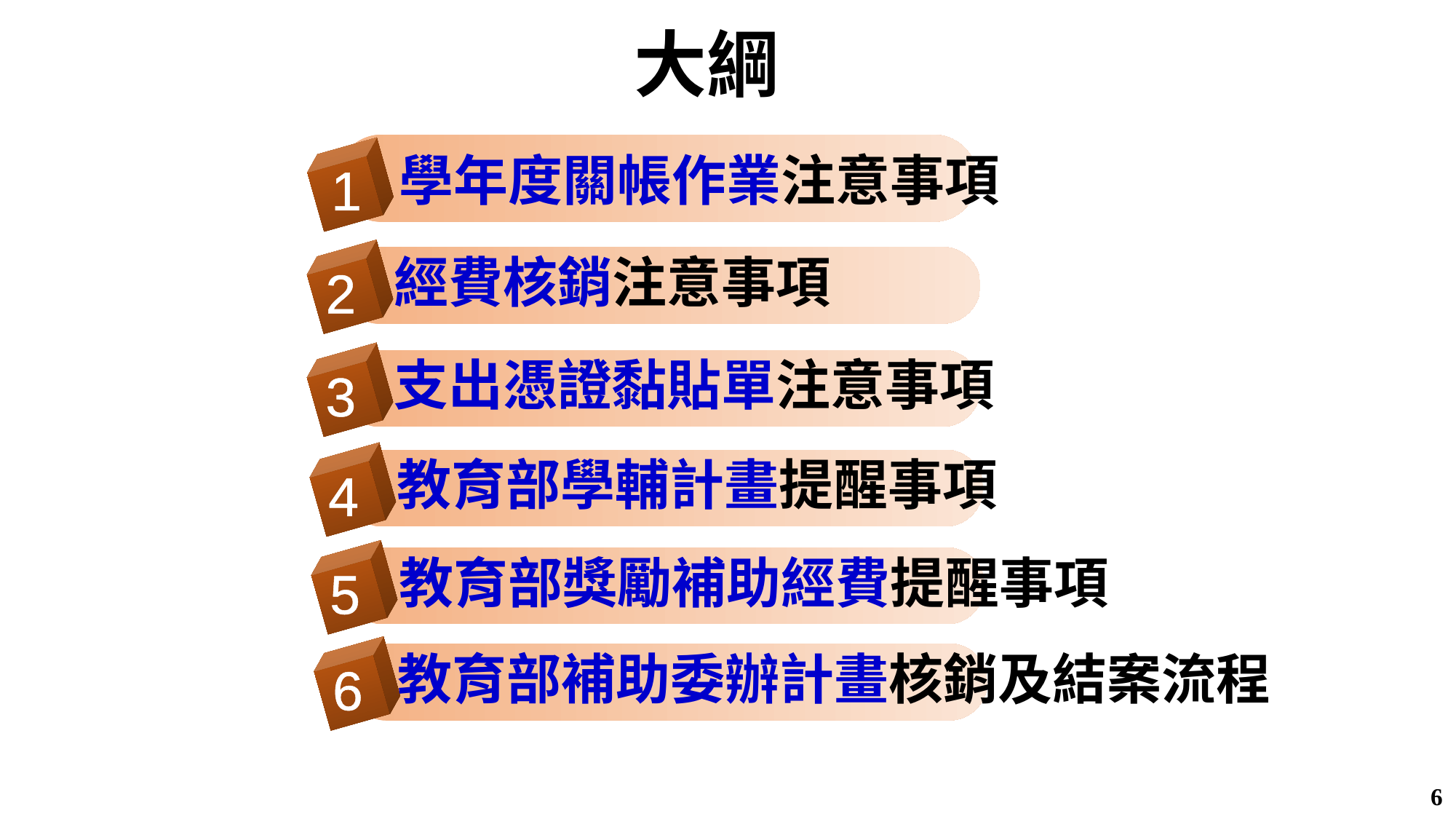

# 大綱

學年度關帳作業注意事項

1
經費核銷注意事項

2
支出憑證黏貼單注意事項

3
教育部學輔計畫提醒事項

4
教育部獎勵補助經費提醒事項

5
教育部補助委辦計畫核銷及結案流程

6
6